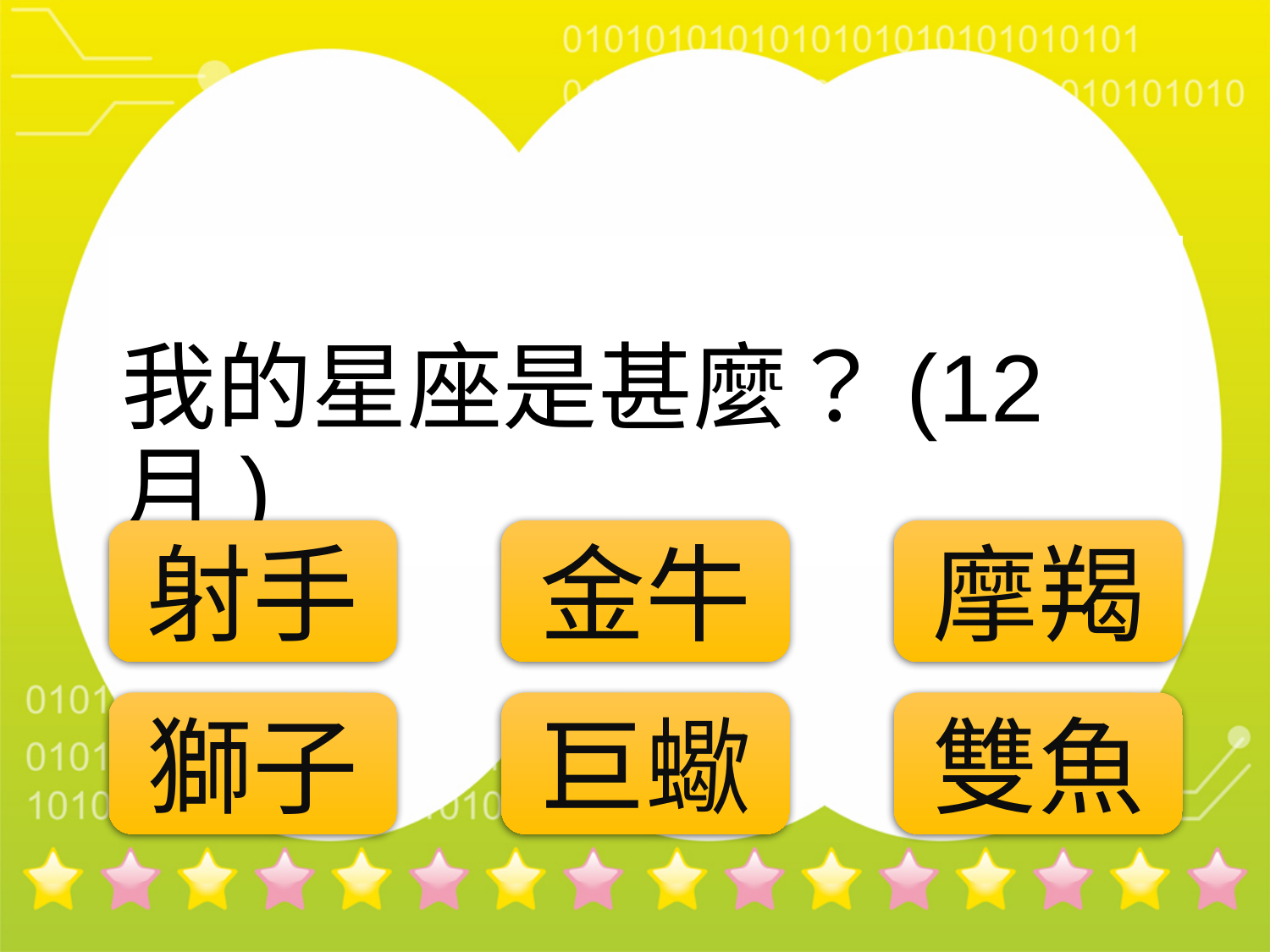

# 我的星座是甚麼？(12月)
射手
金牛
摩羯
巨蠍
獅子
雙魚